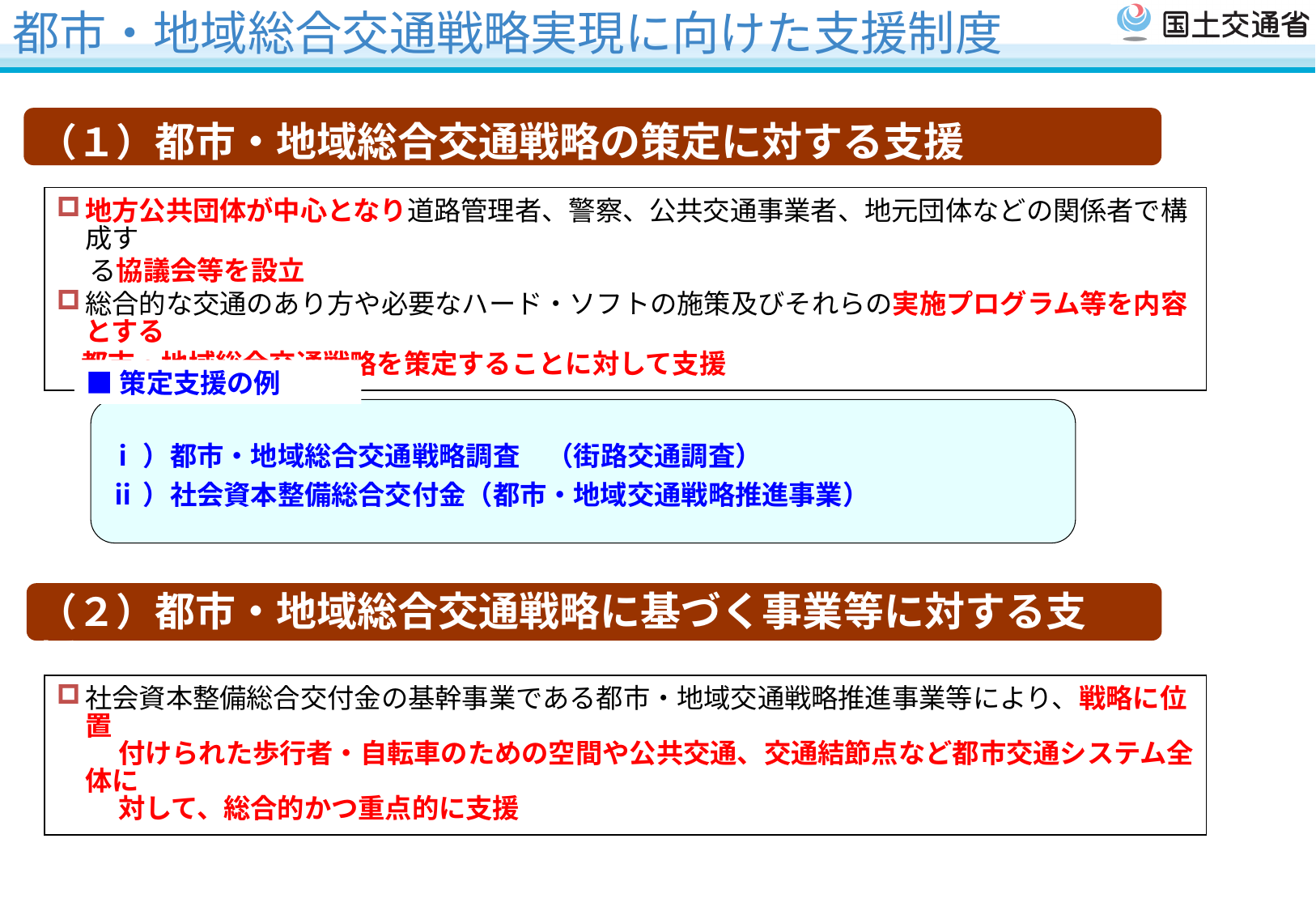

# 都市・地域総合交通戦略実現に向けた支援制度

（１）都市・地域総合交通戦略の策定に対する支援
地方公共団体が中心となり道路管理者、警察、公共交通事業者、地元団体などの関係者で構成す
　 る協議会等を設立
総合的な交通のあり方や必要なハード・ソフトの施策及びそれらの実施プログラム等を内容とする
   都市・地域総合交通戦略を策定することに対して支援
■策定支援の例
ⅰ）都市・地域総合交通戦略調査　（街路交通調査）
ⅱ）社会資本整備総合交付金（都市・地域交通戦略推進事業）
（２）都市・地域総合交通戦略に基づく事業等に対する支援

社会資本整備総合交付金の基幹事業である都市・地域交通戦略推進事業等により、戦略に位置
　 付けられた歩行者・自転車のための空間や公共交通、交通結節点など都市交通システム全体に
 　対して、総合的かつ重点的に支援